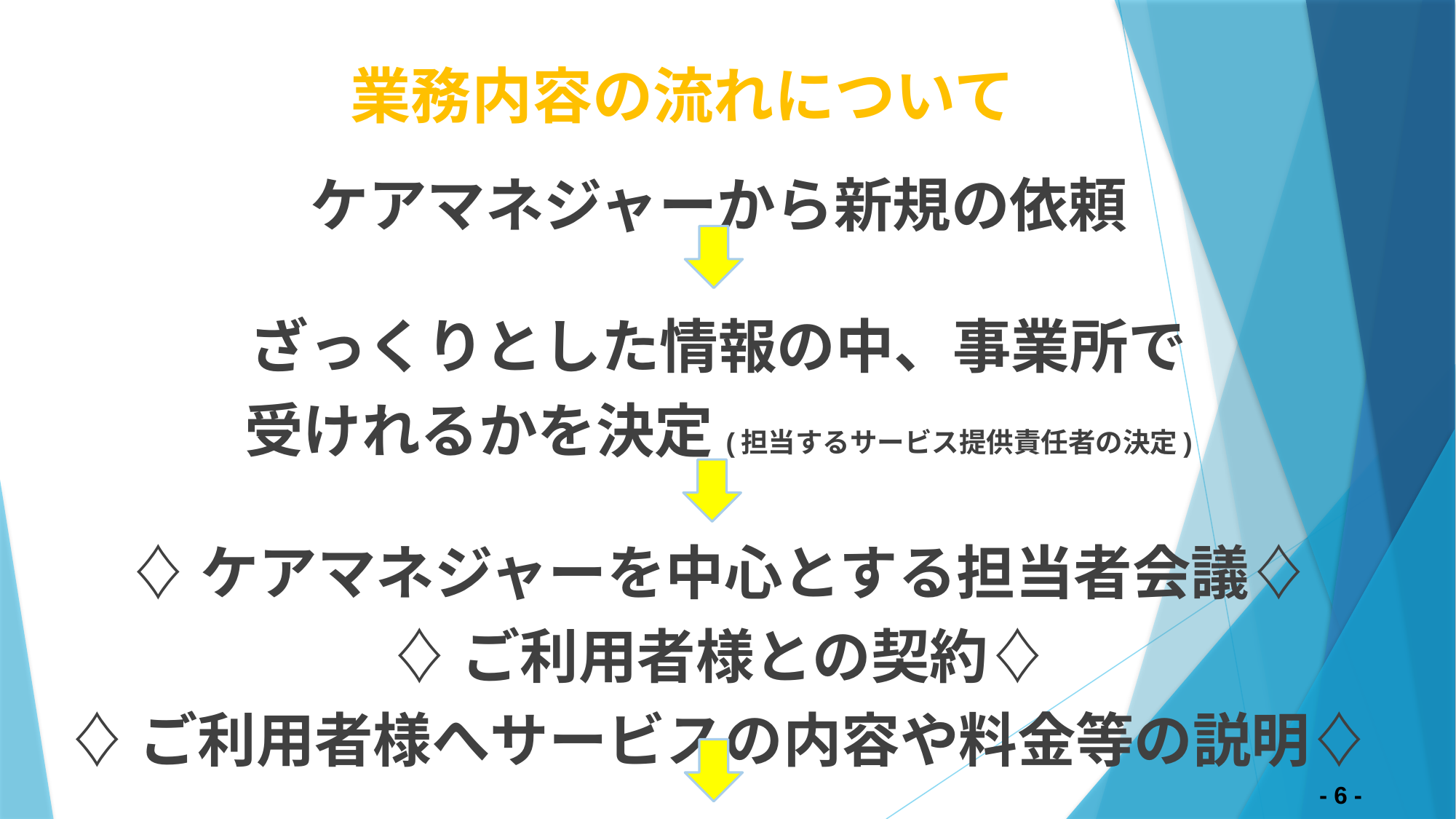

# 業務内容の流れについて

ケアマネジャーから新規の依頼

ざっくりとした情報の中、事業所で
受けれるかを決定(担当するサービス提供責任者の決定)

♢ケアマネジャーを中心とする担当者会議♢
♢ご利用者様との契約♢
♢ご利用者様へサービスの内容や料金等の説明♢

  　　　　　　　　　　　　　　　　　　　　　　　　　　　　　　　　　　　　　　　　　　　    - 6 -